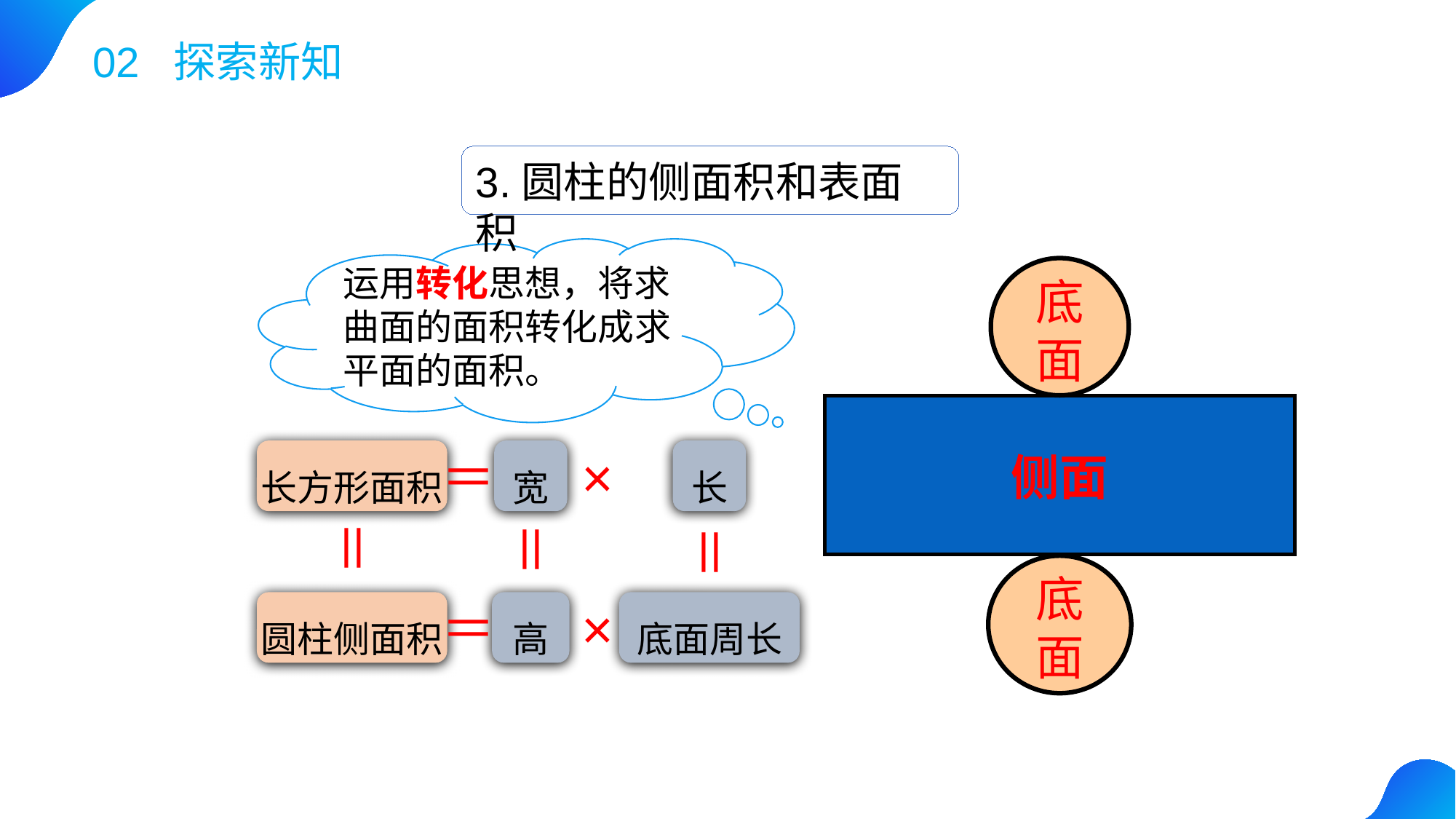

02  探索新知
3.圆柱的侧面积和表面积
运用转化思想，将求曲面的面积转化成求平面的面积。

底面

＝
×
长方形面积
宽
长
侧面
＝
＝
＝

底面
＝
×
圆柱侧面积
高
底面周长